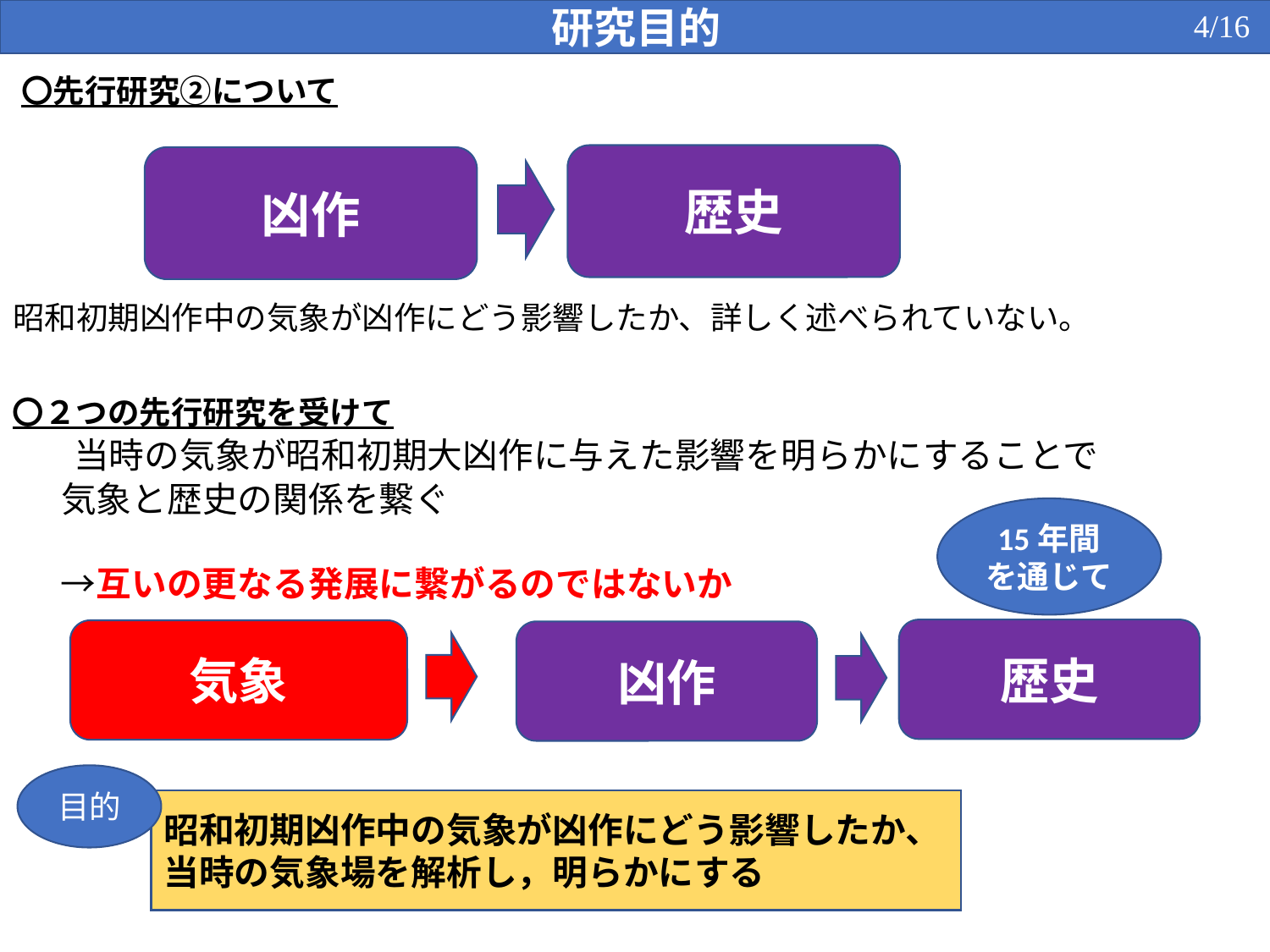

研究目的
4/16
〇先行研究②について
歴史
凶作

昭和初期凶作中の気象が凶作にどう影響したか、詳しく述べられていない。
〇２つの先行研究を受けて
    当時の気象が昭和初期大凶作に与えた影響を明らかにすることで
　気象と歴史の関係を繋ぐ

　→互いの更なる発展に繋がるのではないか
15年間を通じて
歴史
凶作

気象

目的
昭和初期凶作中の気象が凶作にどう影響したか、
当時の気象場を解析し，明らかにする